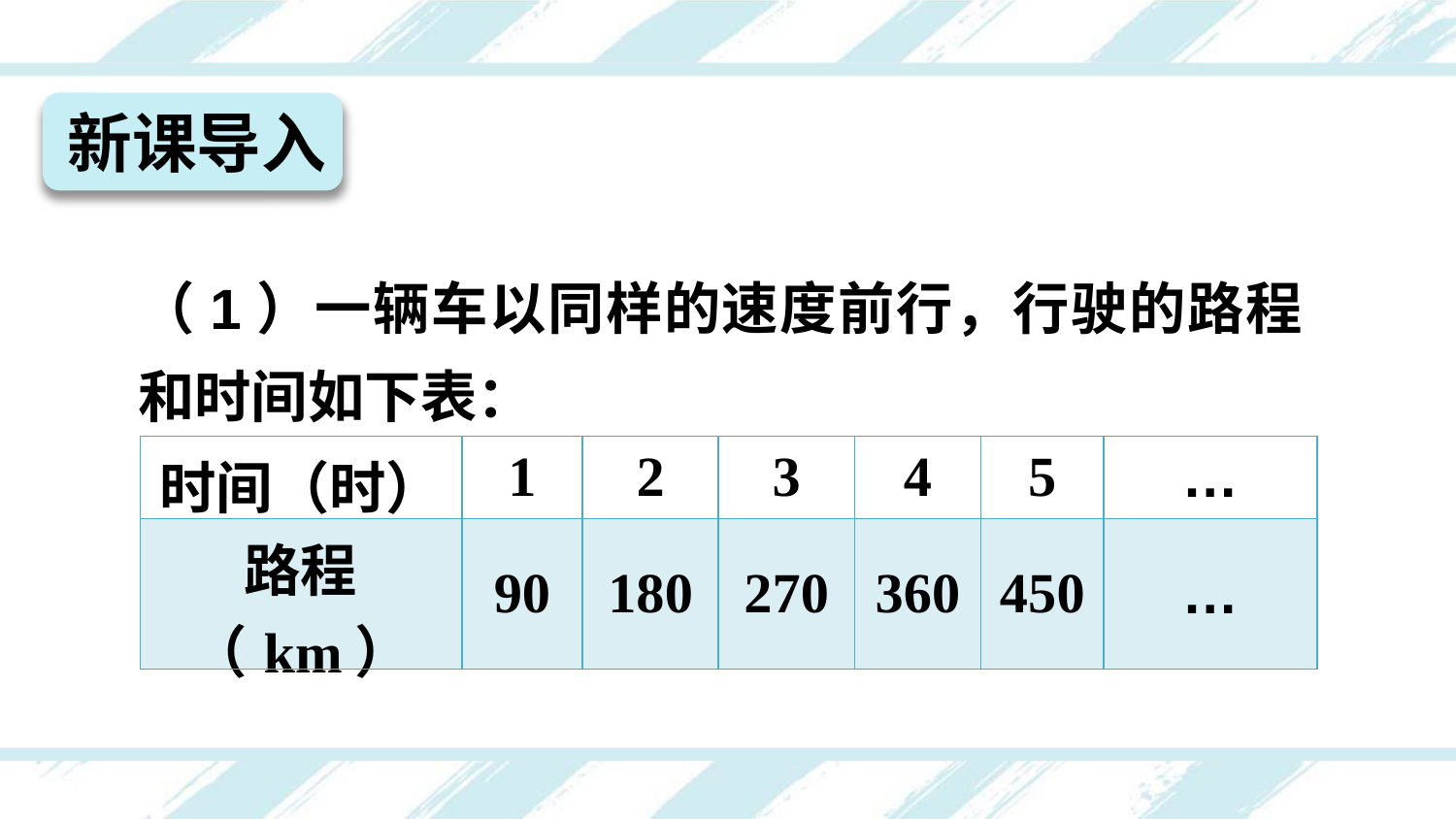

新课导入
（1）一辆车以同样的速度前行，行驶的路程和时间如下表：
| 时间（时） | 1 | 2 | 3 | 4 | 5 | … |
| --- | --- | --- | --- | --- | --- | --- |
| 路程（km） | 90 | 180 | 270 | 360 | 450 | … |